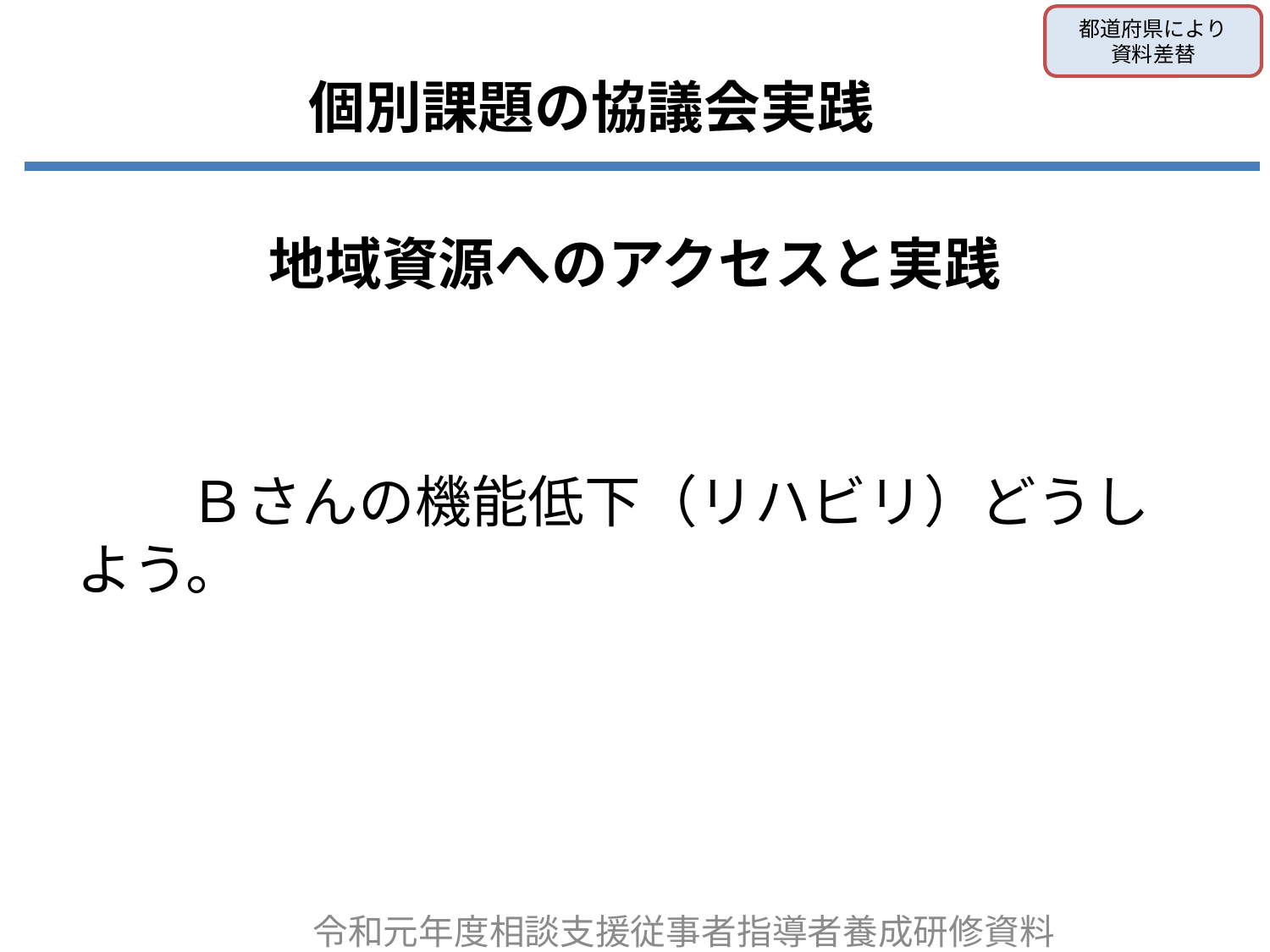

都道府県により
資料差替
# 個別課題の協議会実践
地域資源へのアクセスと実践

　　Ｂさんの機能低下（リハビリ）どうしよう。

令和元年度相談支援従事者指導者養成研修資料